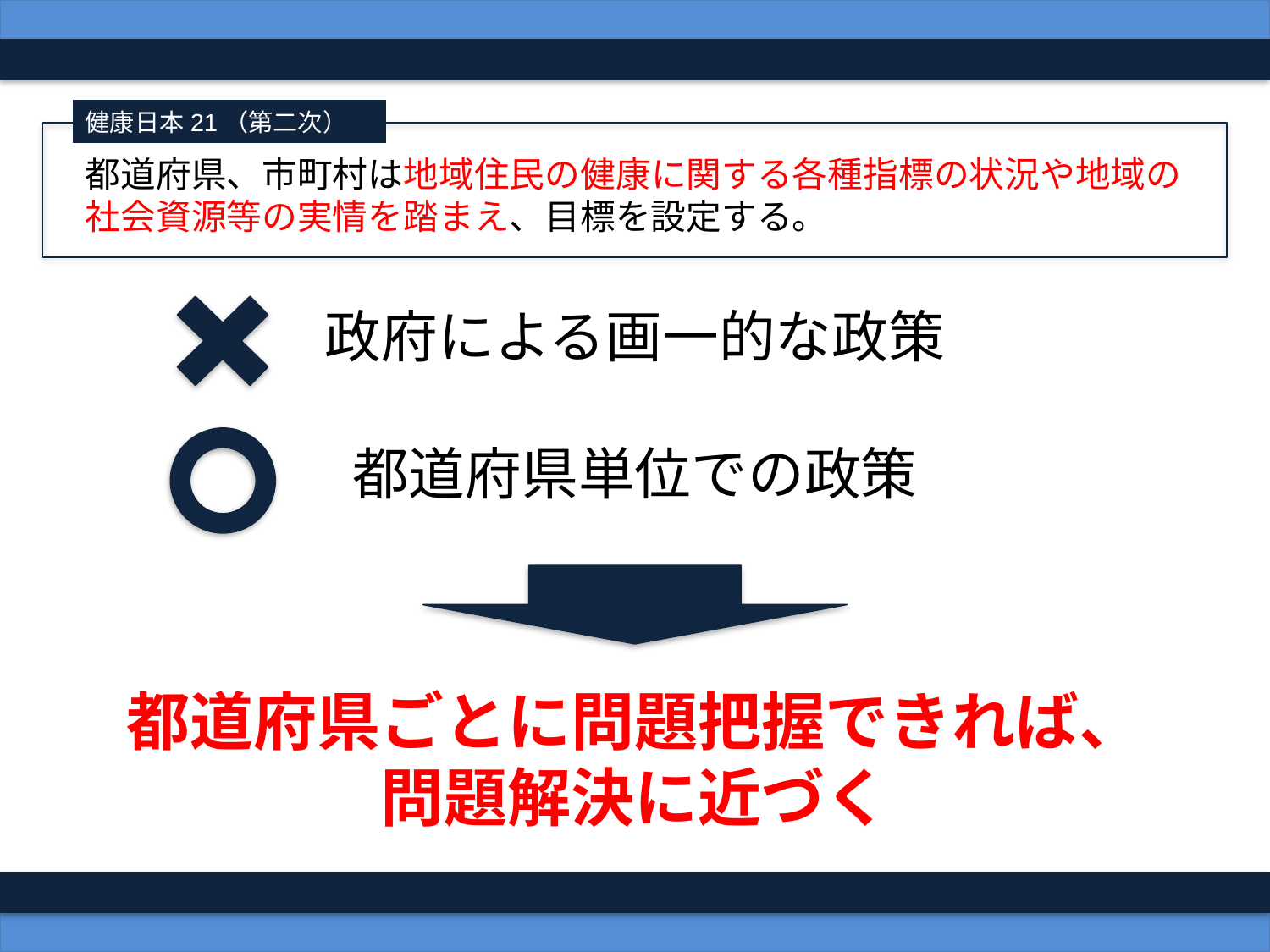

健康日本21（第二次）

都道府県、市町村は地域住民の健康に関する各種指標の状況や地域の社会資源等の実情を踏まえ、目標を設定する。

政府による画一的な政策

都道府県単位での政策

都道府県ごとに問題把握できれば、問題解決に近づく